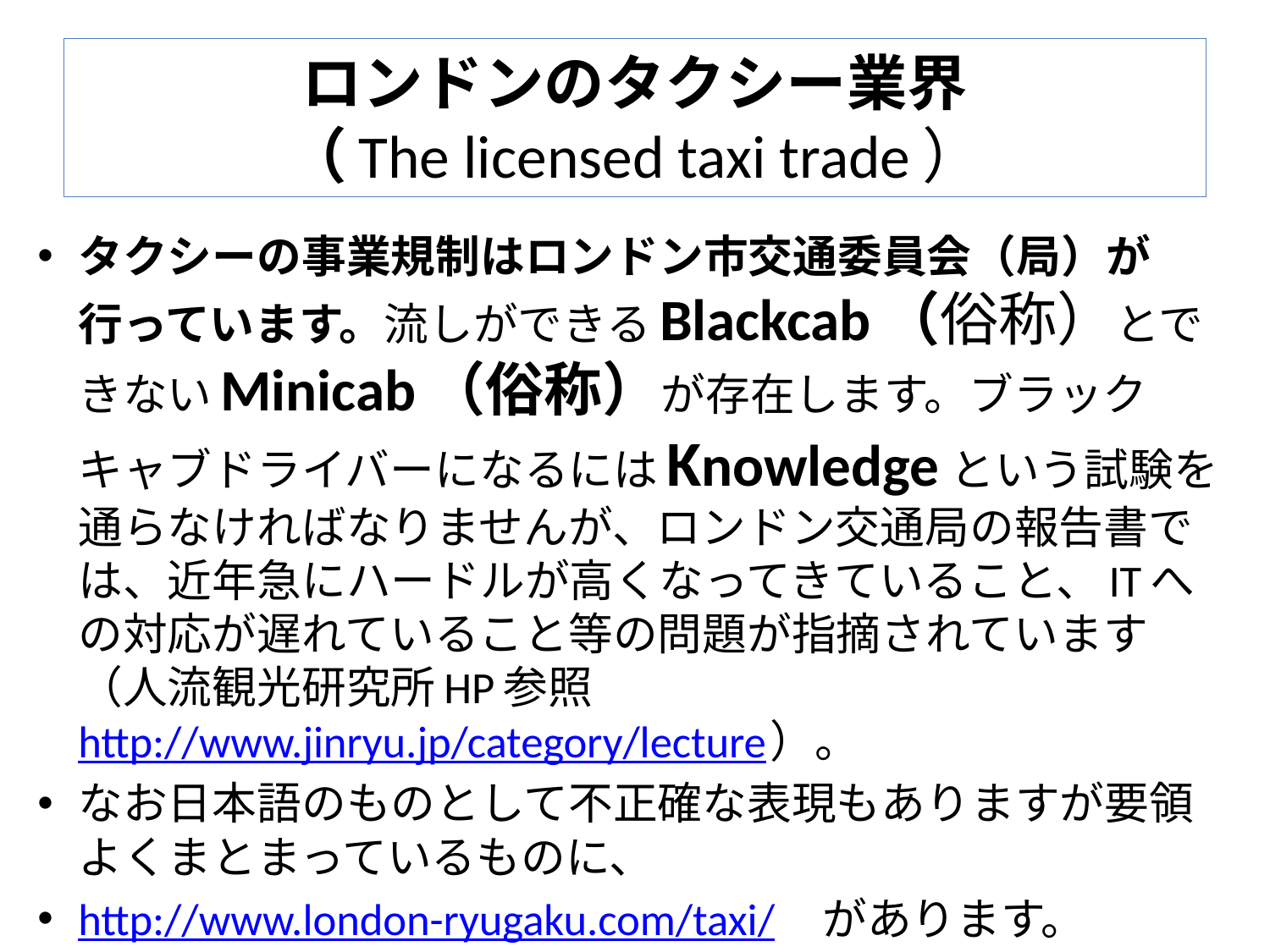

# ロンドンのタクシー業界 （The licensed taxi trade）
タクシーの事業規制はロンドン市交通委員会（局）が行っています。流しができるBlackcab（俗称）とできないMinicab（俗称）が存在します。ブラックキャブドライバーになるにはKnowledgeという試験を通らなければなりませんが、ロンドン交通局の報告書では、近年急にハードルが高くなってきていること、ITへの対応が遅れていること等の問題が指摘されています（人流観光研究所HP参照　http://www.jinryu.jp/category/lecture）。
なお日本語のものとして不正確な表現もありますが要領よくまとまっているものに、
http://www.london-ryugaku.com/taxi/　があります。